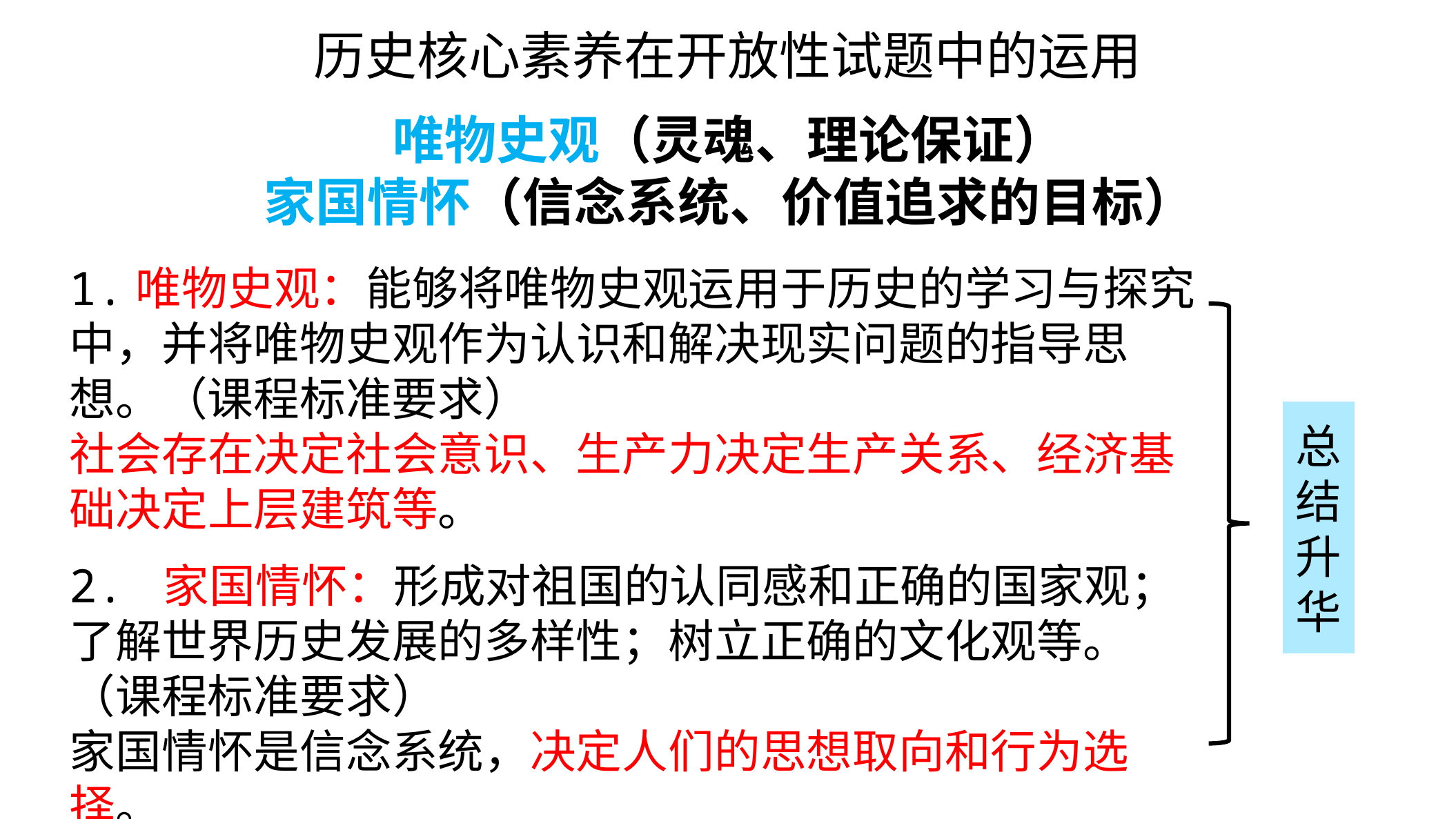

历史核心素养在开放性试题中的运用
唯物史观（灵魂、理论保证）
家国情怀（信念系统、价值追求的目标）
1.唯物史观：能够将唯物史观运用于历史的学习与探究中，并将唯物史观作为认识和解决现实问题的指导思想。（课程标准要求）
社会存在决定社会意识、生产力决定生产关系、经济基础决定上层建筑等。

总
结
升
华
2. 家国情怀：形成对祖国的认同感和正确的国家观；了解世界历史发展的多样性；树立正确的文化观等。（课程标准要求）
家国情怀是信念系统，决定人们的思想取向和行为选择。